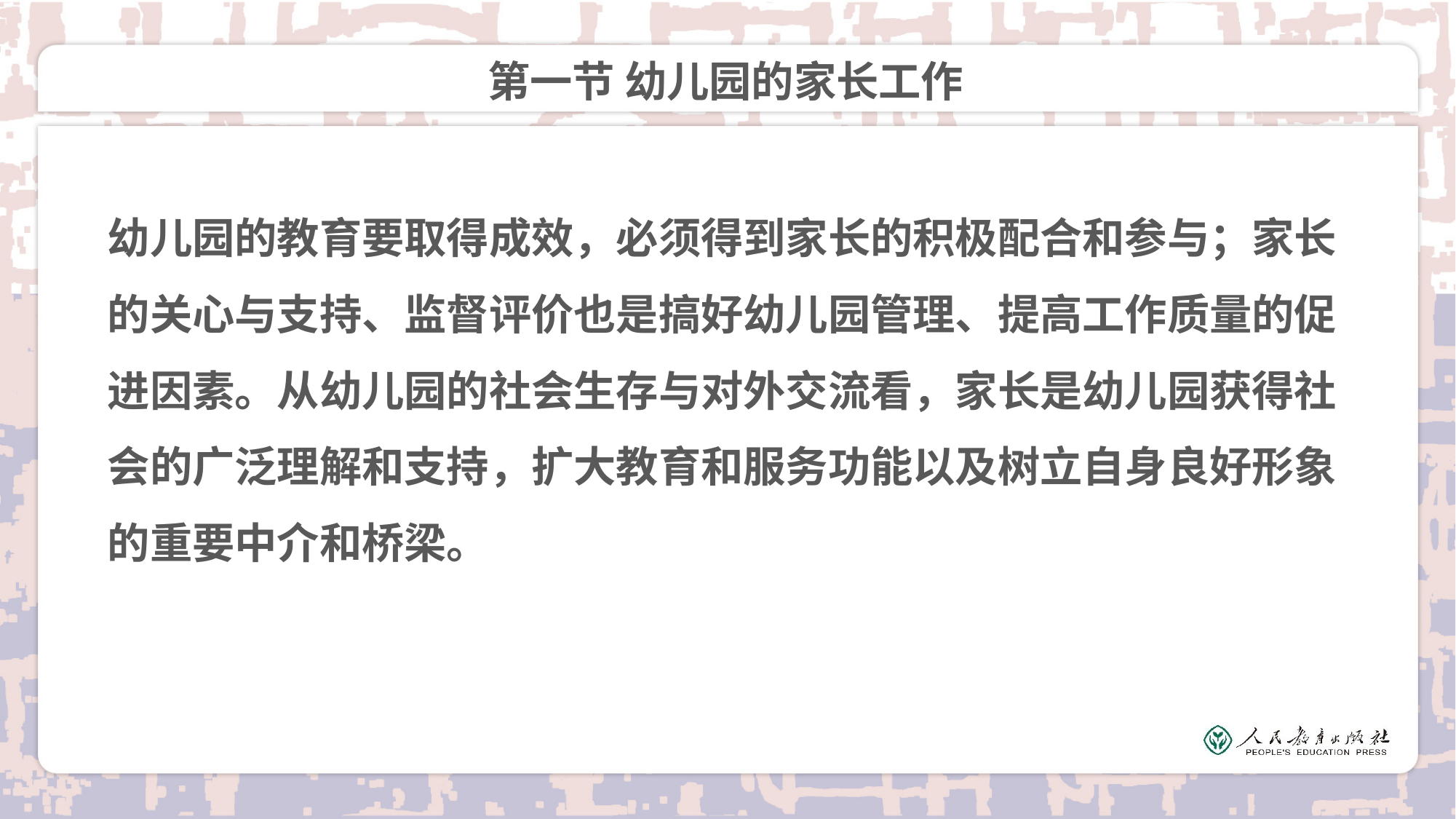

# 第一节 幼儿园的家长工作
幼儿园的教育要取得成效，必须得到家长的积极配合和参与；家长的关心与支持、监督评价也是搞好幼儿园管理、提高工作质量的促进因素。从幼儿园的社会生存与对外交流看，家长是幼儿园获得社会的广泛理解和支持，扩大教育和服务功能以及树立自身良好形象的重要中介和桥梁。